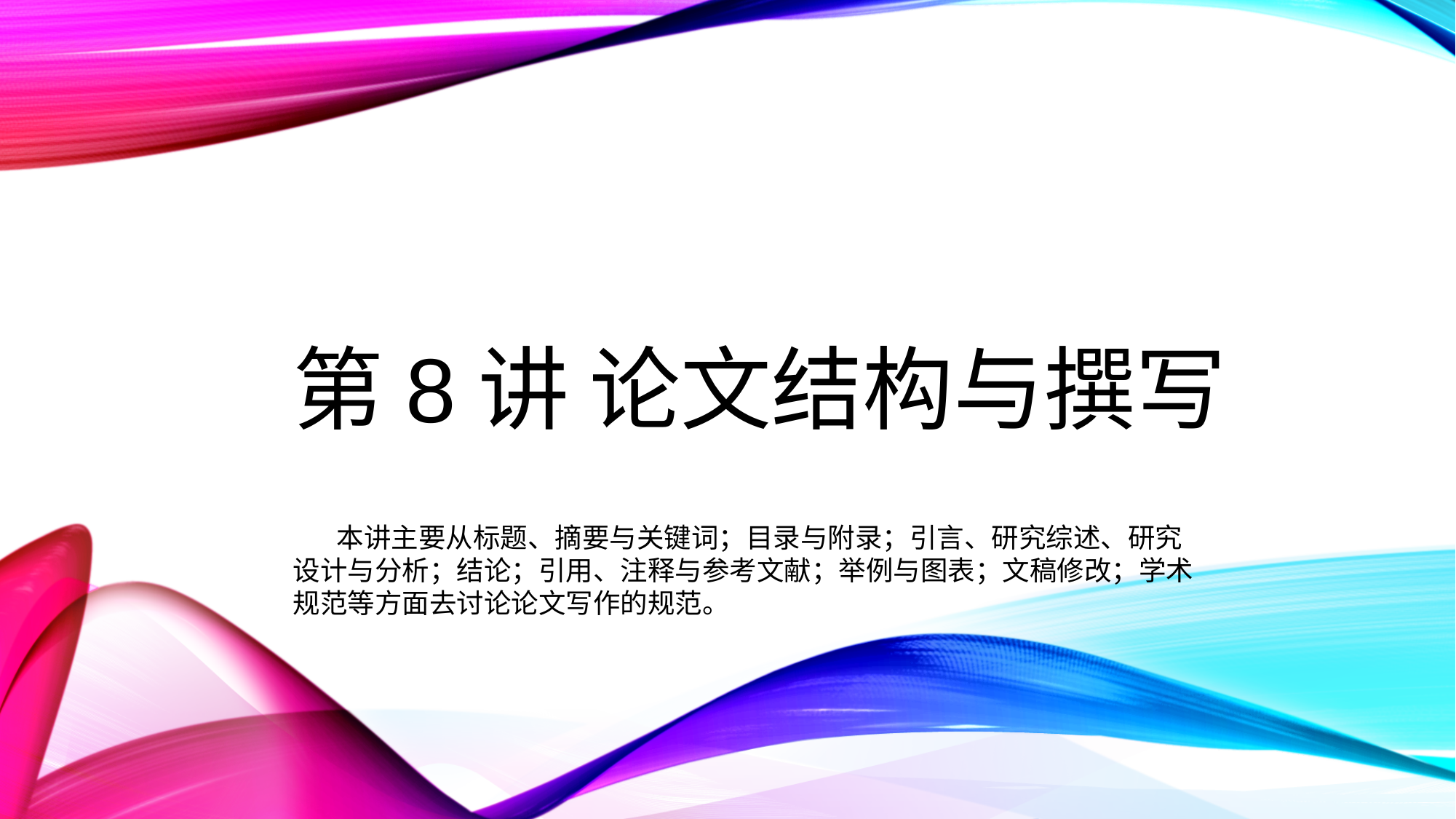

# 第8讲 论文结构与撰写
      本讲主要从标题、摘要与关键词；目录与附录；引言、研究综述、研究设计与分析；结论；引用、注释与参考文献；举例与图表；文稿修改；学术规范等方面去讨论论文写作的规范。